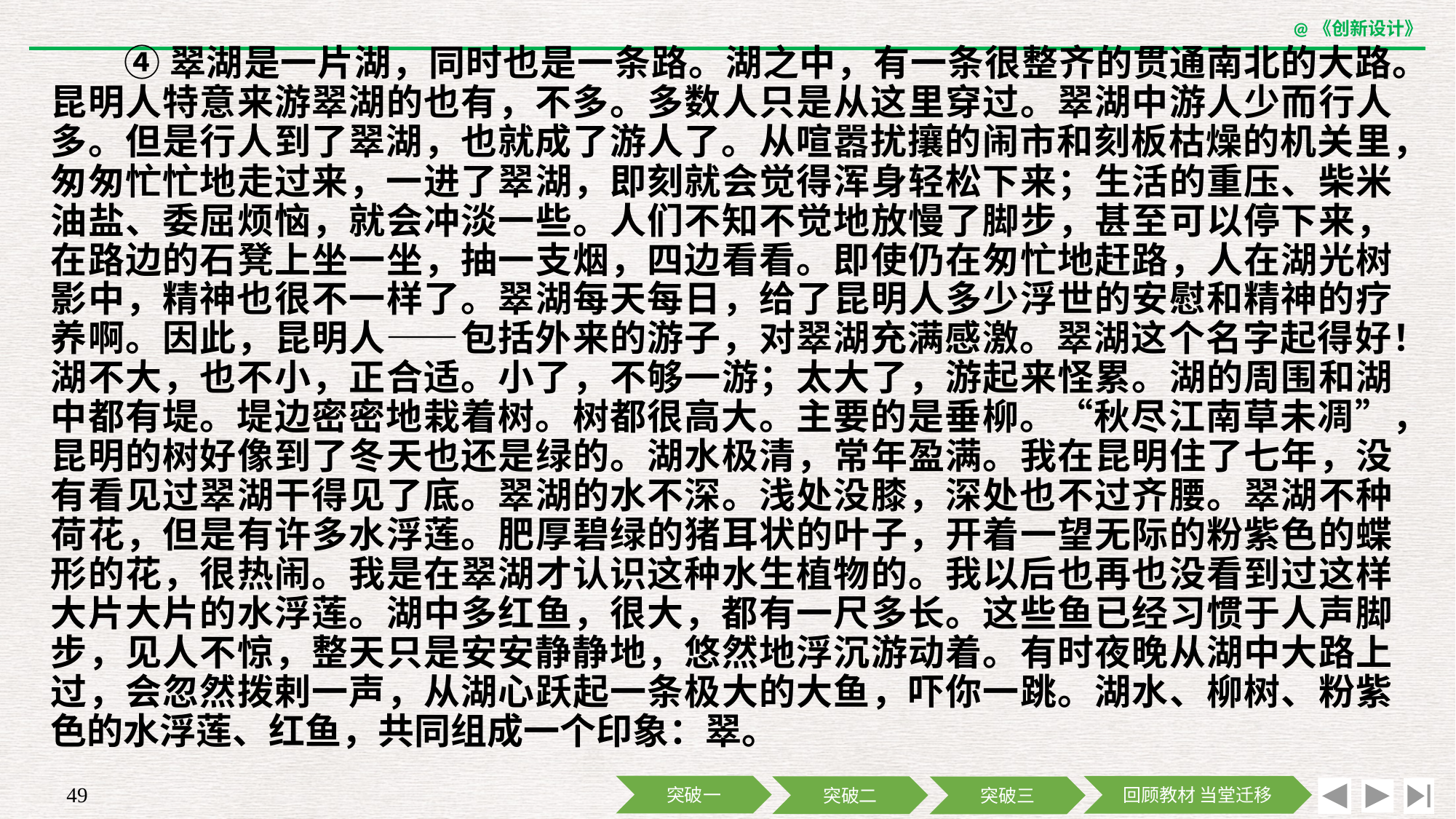

④翠湖是一片湖，同时也是一条路。湖之中，有一条很整齐的贯通南北的大路。昆明人特意来游翠湖的也有，不多。多数人只是从这里穿过。翠湖中游人少而行人多。但是行人到了翠湖，也就成了游人了。从喧嚣扰攘的闹市和刻板枯燥的机关里，匆匆忙忙地走过来，一进了翠湖，即刻就会觉得浑身轻松下来；生活的重压、柴米油盐、委屈烦恼，就会冲淡一些。人们不知不觉地放慢了脚步，甚至可以停下来，在路边的石凳上坐一坐，抽一支烟，四边看看。即使仍在匆忙地赶路，人在湖光树影中，精神也很不一样了。翠湖每天每日，给了昆明人多少浮世的安慰和精神的疗养啊。因此，昆明人——包括外来的游子，对翠湖充满感激。翠湖这个名字起得好！湖不大，也不小，正合适。小了，不够一游；太大了，游起来怪累。湖的周围和湖中都有堤。堤边密密地栽着树。树都很高大。主要的是垂柳。“秋尽江南草未凋”，昆明的树好像到了冬天也还是绿的。湖水极清，常年盈满。我在昆明住了七年，没有看见过翠湖干得见了底。翠湖的水不深。浅处没膝，深处也不过齐腰。翠湖不种荷花，但是有许多水浮莲。肥厚碧绿的猪耳状的叶子，开着一望无际的粉紫色的蝶形的花，很热闹。我是在翠湖才认识这种水生植物的。我以后也再也没看到过这样大片大片的水浮莲。湖中多红鱼，很大，都有一尺多长。这些鱼已经习惯于人声脚步，见人不惊，整天只是安安静静地，悠然地浮沉游动着。有时夜晚从湖中大路上过，会忽然拨剌一声，从湖心跃起一条极大的大鱼，吓你一跳。湖水、柳树、粉紫色的水浮莲、红鱼，共同组成一个印象：翠。